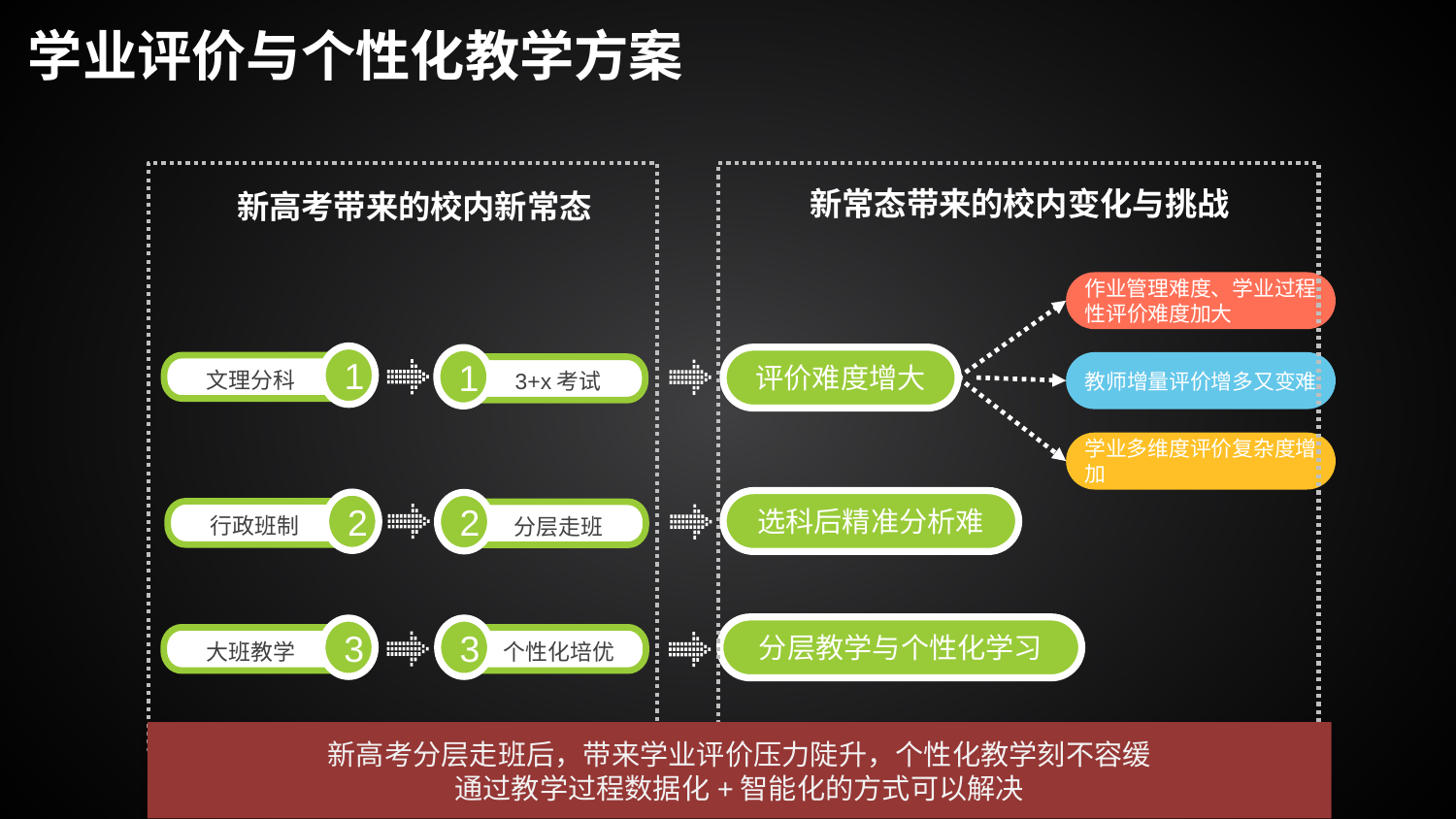

学业评价与个性化教学方案

新常态带来的校内变化与挑战
新高考带来的校内新常态
作业管理难度、学业过程性评价难度加大
1
评价难度增大
1
教师增量评价增多又变难
文理分科
3+x考试

学业多维度评价复杂度增加
选科后精准分析难
2
2
行政班制
分层走班

分层教学与个性化学习
3
3
大班教学
个性化培优

新高考分层走班后，带来学业评价压力陡升，个性化教学刻不容缓
通过教学过程数据化+智能化的方式可以解决